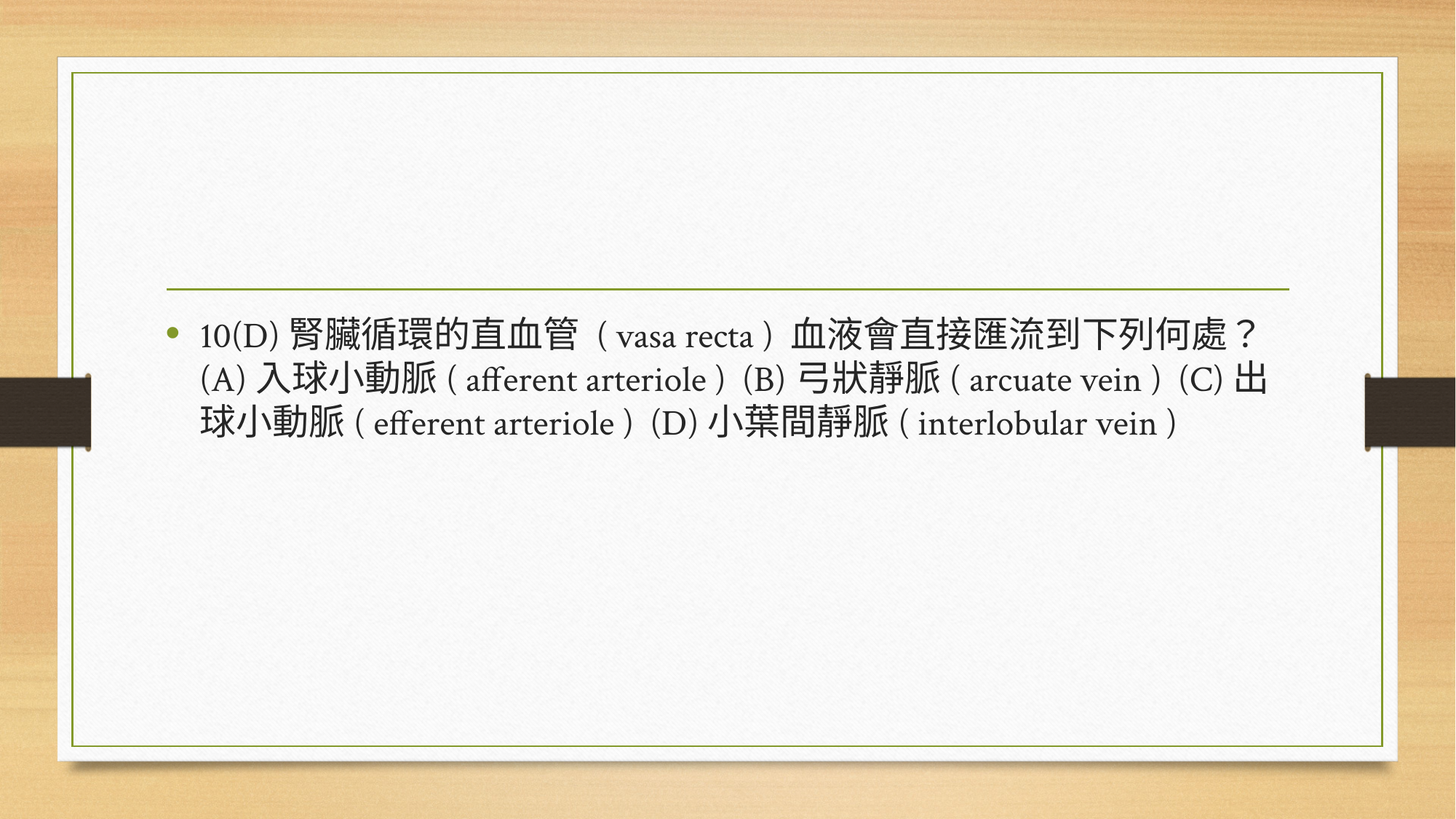

#
10(D)腎臟循環的直血管 ( vasa recta ) 血液會直接匯流到下列何處？  (A)入球小動脈( afferent arteriole )  (B)弓狀靜脈( arcuate vein )  (C)出球小動脈( efferent arteriole )  (D)小葉間靜脈( interlobular vein )